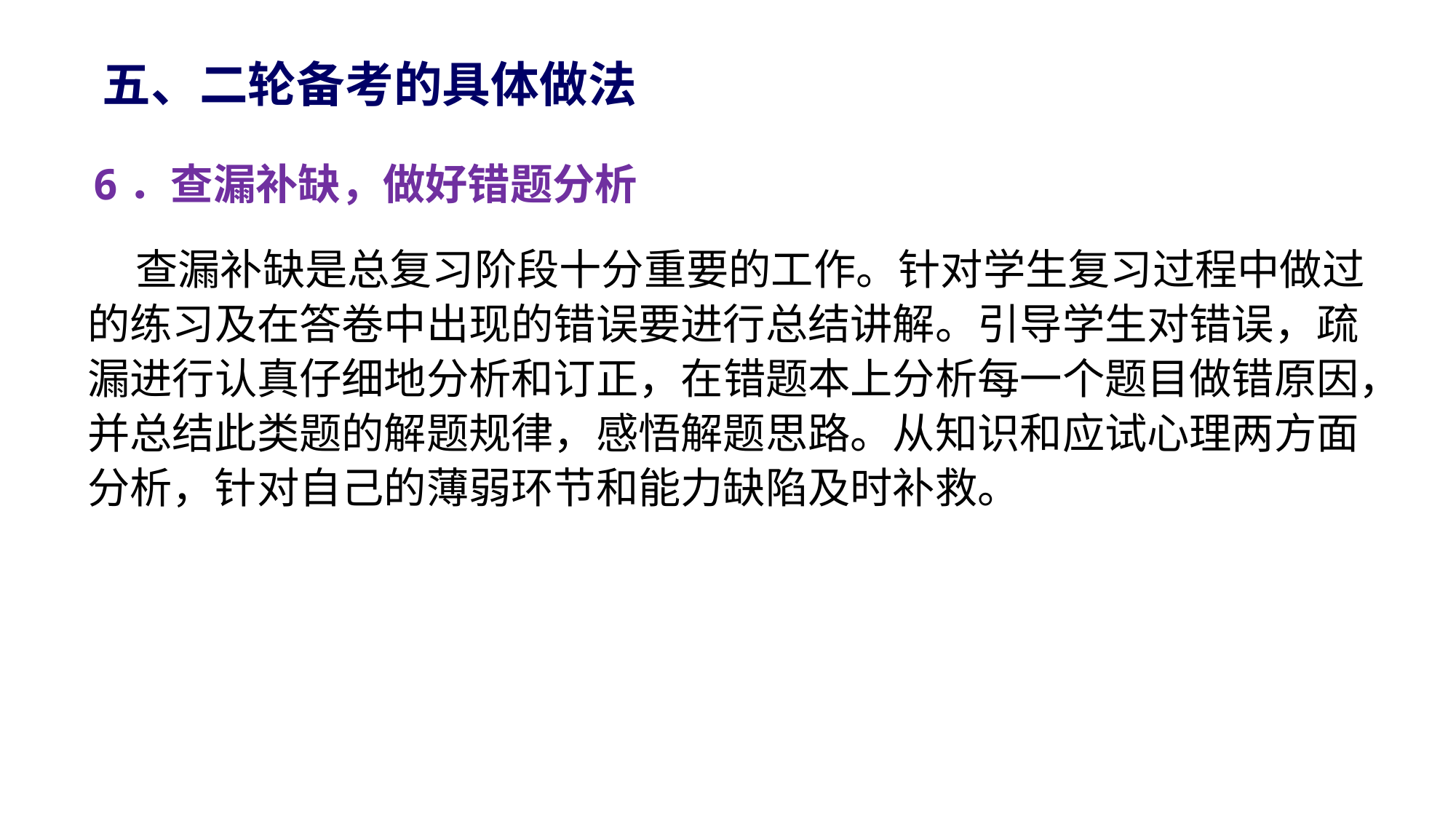

五、二轮备考的具体做法
6．查漏补缺，做好错题分析
    查漏补缺是总复习阶段十分重要的工作。针对学生复习过程中做过的练习及在答卷中出现的错误要进行总结讲解。引导学生对错误，疏漏进行认真仔细地分析和订正，在错题本上分析每一个题目做错原因，并总结此类题的解题规律，感悟解题思路。从知识和应试心理两方面分析，针对自己的薄弱环节和能力缺陷及时补救。